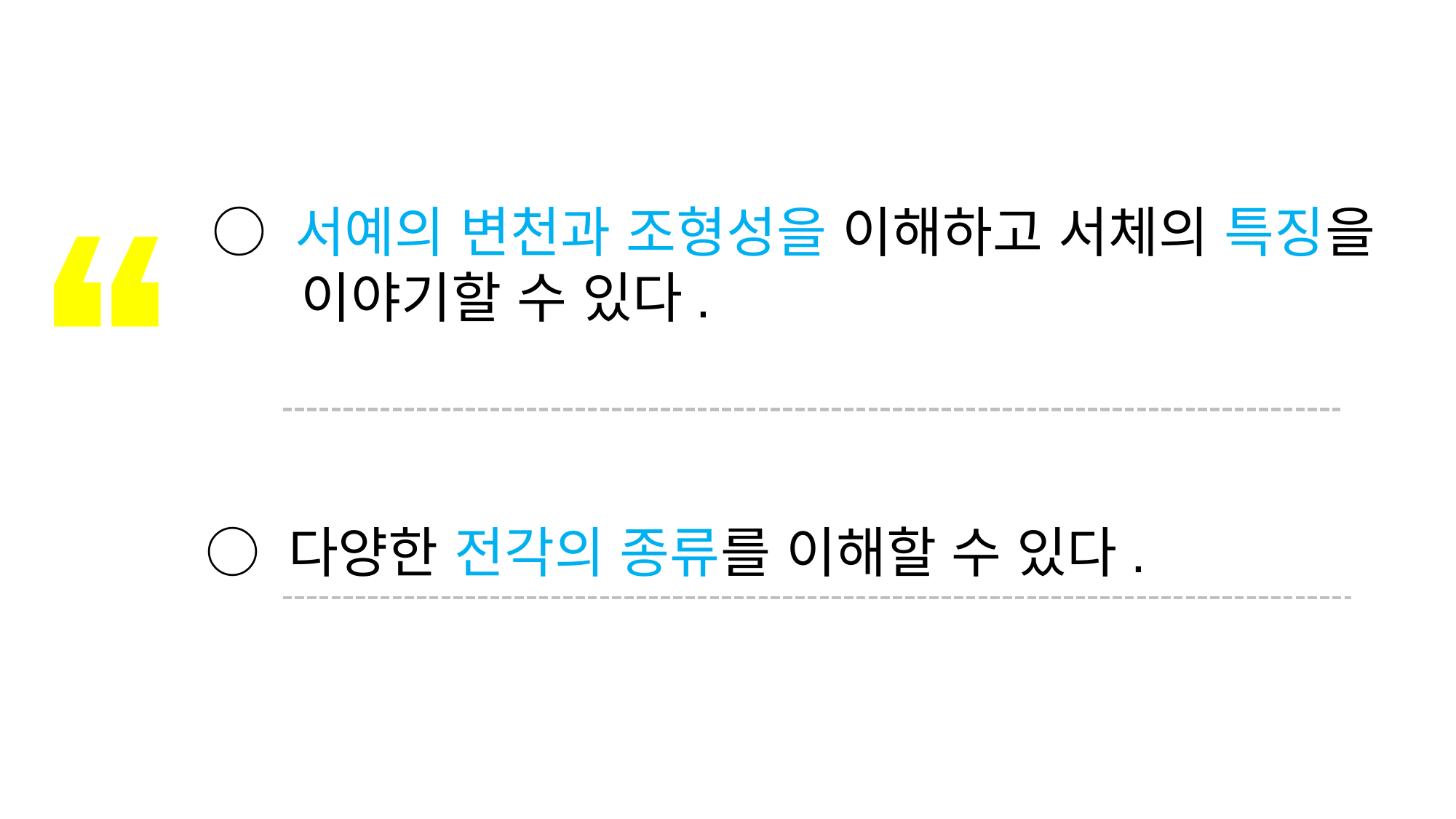

“
○ 서예의 변천과 조형성을 이해하고 서체의 특징을
     이야기할 수 있다.
○ 다양한 전각의 종류를 이해할 수 있다.